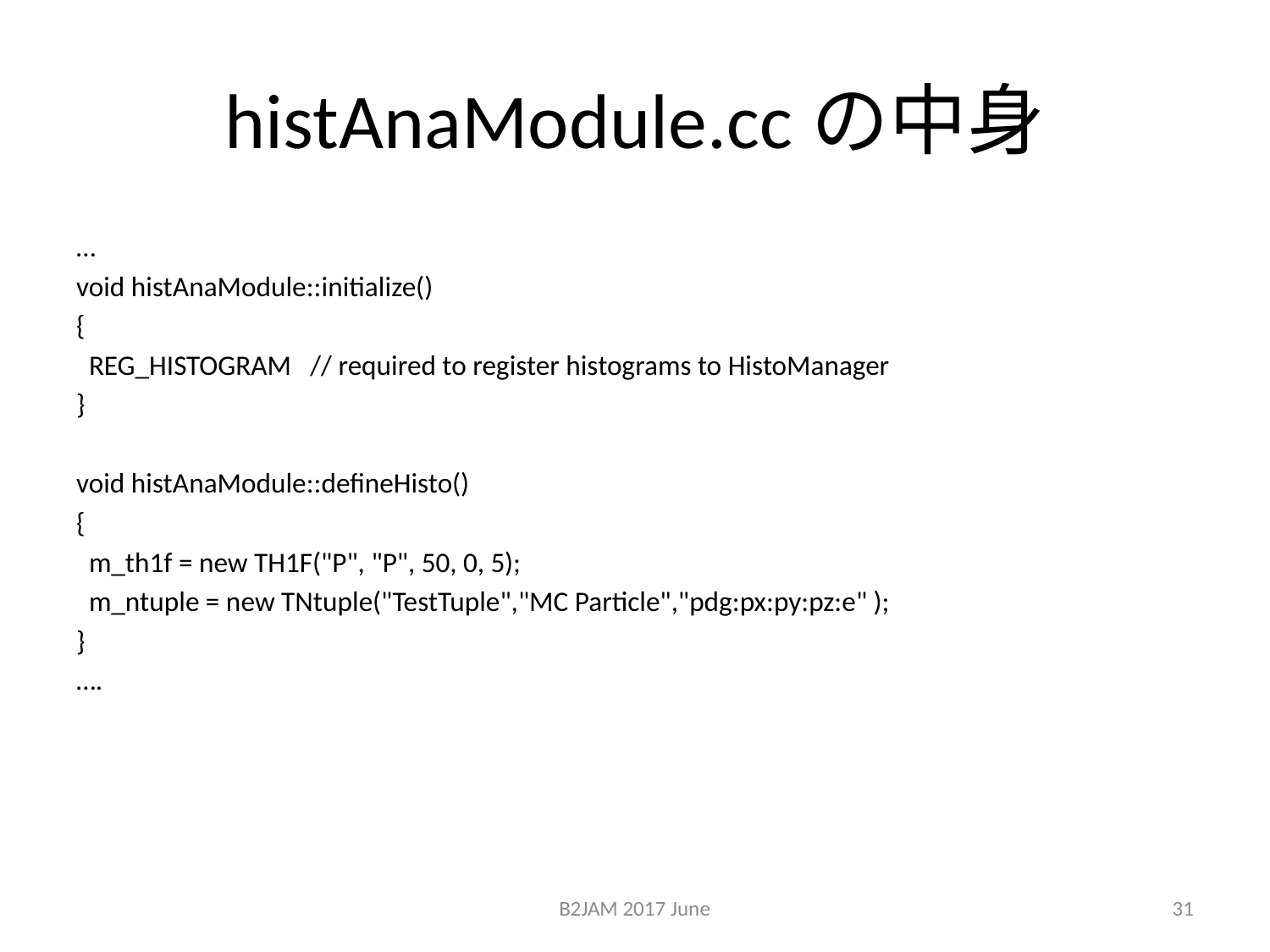

# histAnaModule.ccの中身
…
void histAnaModule::initialize()
{
  REG_HISTOGRAM   // required to register histograms to HistoManager
}

void histAnaModule::defineHisto()
{
  m_th1f = new TH1F("P", "P", 50, 0, 5);
  m_ntuple = new TNtuple("TestTuple","MC Particle","pdg:px:py:pz:e" );
}
….
B2JAM 2017 June
31